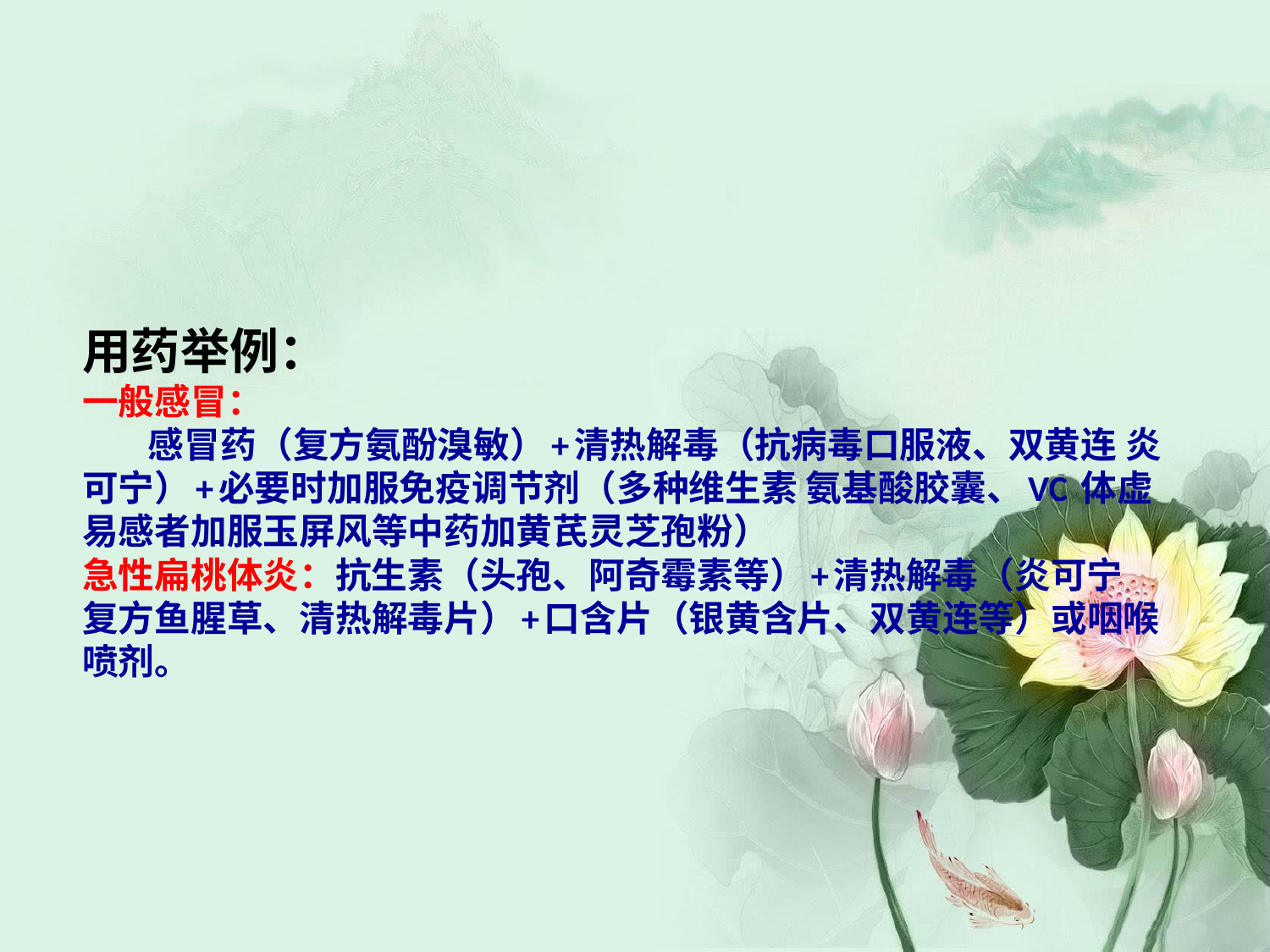

# 用药举例： 一般感冒： 感冒药（复方氨酚溴敏）+清热解毒（抗病毒口服液、双黄连 炎可宁）+必要时加服免疫调节剂（多种维生素 氨基酸胶囊、VC 体虚易感者加服玉屏风等中药加黄芪灵芝孢粉） 急性扁桃体炎：抗生素（头孢、阿奇霉素等）+清热解毒（炎可宁 复方鱼腥草、清热解毒片）+口含片（银黄含片、双黄连等）或咽喉喷剂。